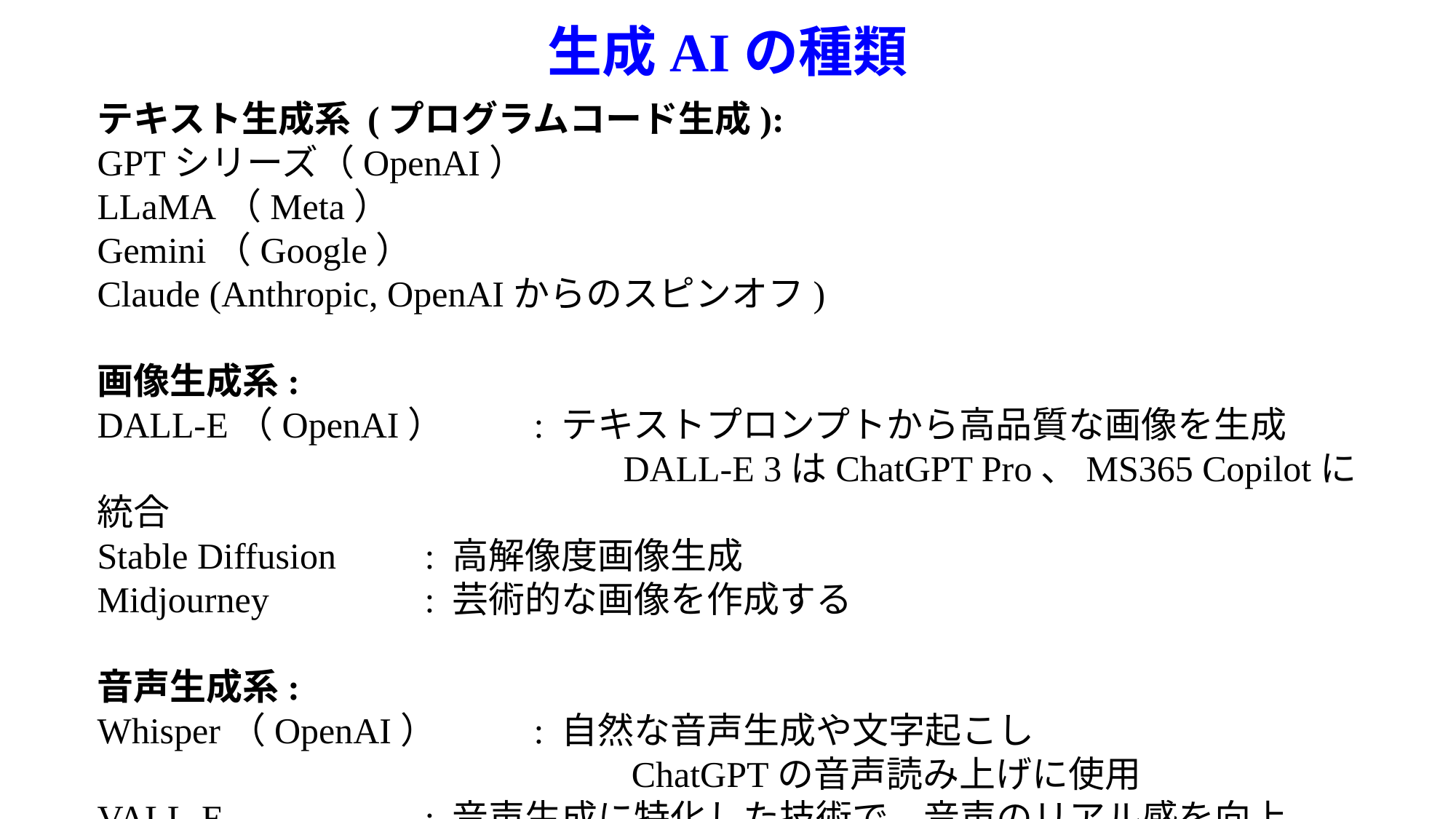

# 生成AIの種類
テキスト生成系 (プログラムコード生成):
GPTシリーズ（OpenAI）
LLaMA（Meta）
Gemini（Google）
Claude (Anthropic, OpenAIからのスピンオフ)

画像生成系:
DALL-E（OpenAI）	: テキストプロンプトから高品質な画像を生成
　　　　　　　　　　　　　　 DALL-E 3はChatGPT Pro、MS365 Copilotに統合
Stable Diffusion	: 高解像度画像生成
Midjourney		: 芸術的な画像を作成する

音声生成系:
Whisper（OpenAI）	: 自然な音声生成や文字起こし
　　　　　　　　　　　　　　  ChatGPTの音声読み上げに使用
VALL-E		: 音声生成に特化した技術で、音声のリアル感を向上